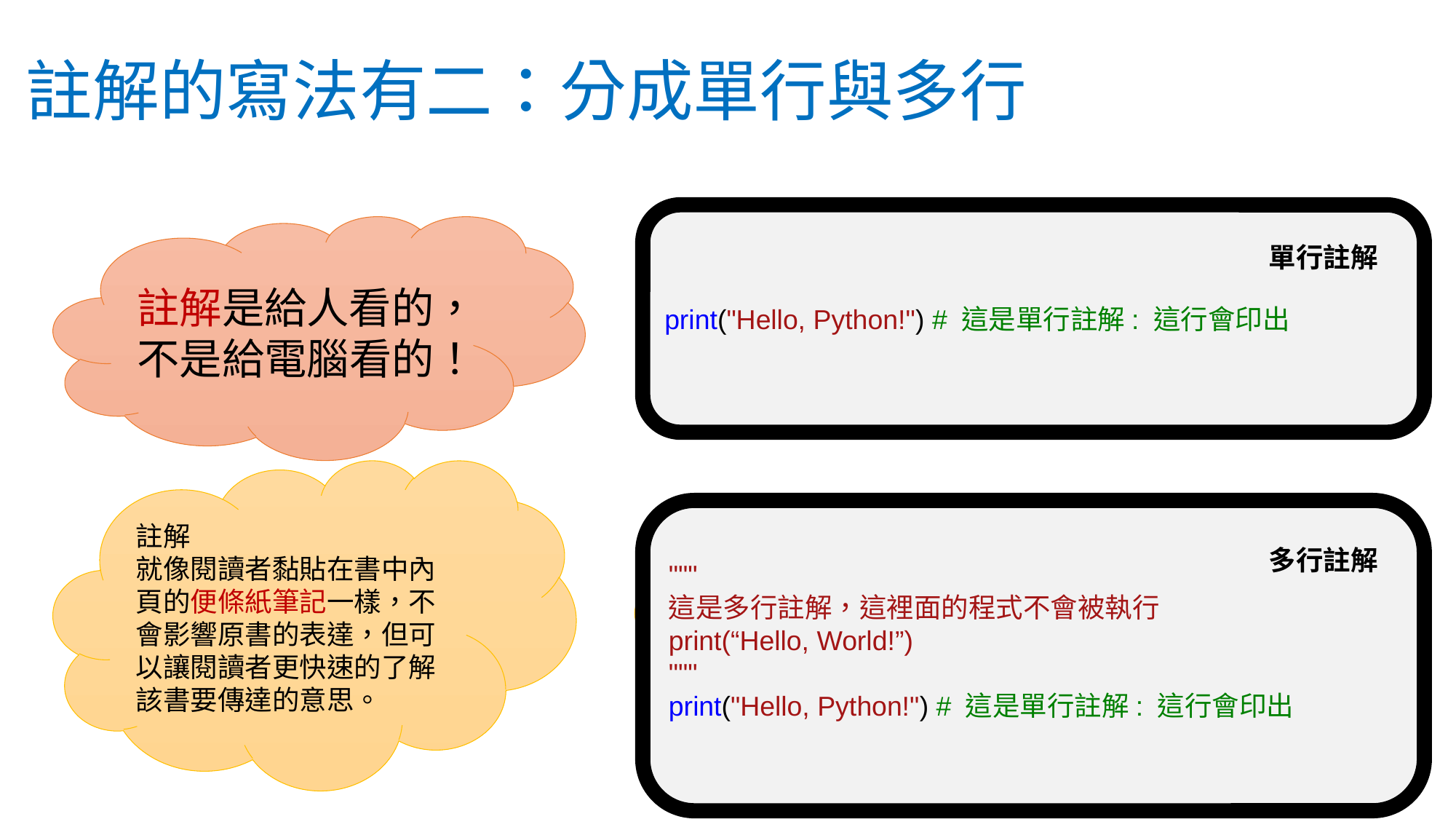

# 註解的寫法有二：分成單行與多行

print("Hello, Python!") # 這是單行註解: 這行會印出

註解是給人看的，
不是給電腦看的！
單行註解
註解
就像閱讀者黏貼在書中內頁的便條紙筆記一樣，不會影響原書的表達，但可以讓閱讀者更快速的了解該書要傳達的意思。
"""
這是多行註解，這裡面的程式不會被執行
print(“Hello, World!”)
"""
print("Hello, Python!") # 這是單行註解: 這行會印出

多行註解